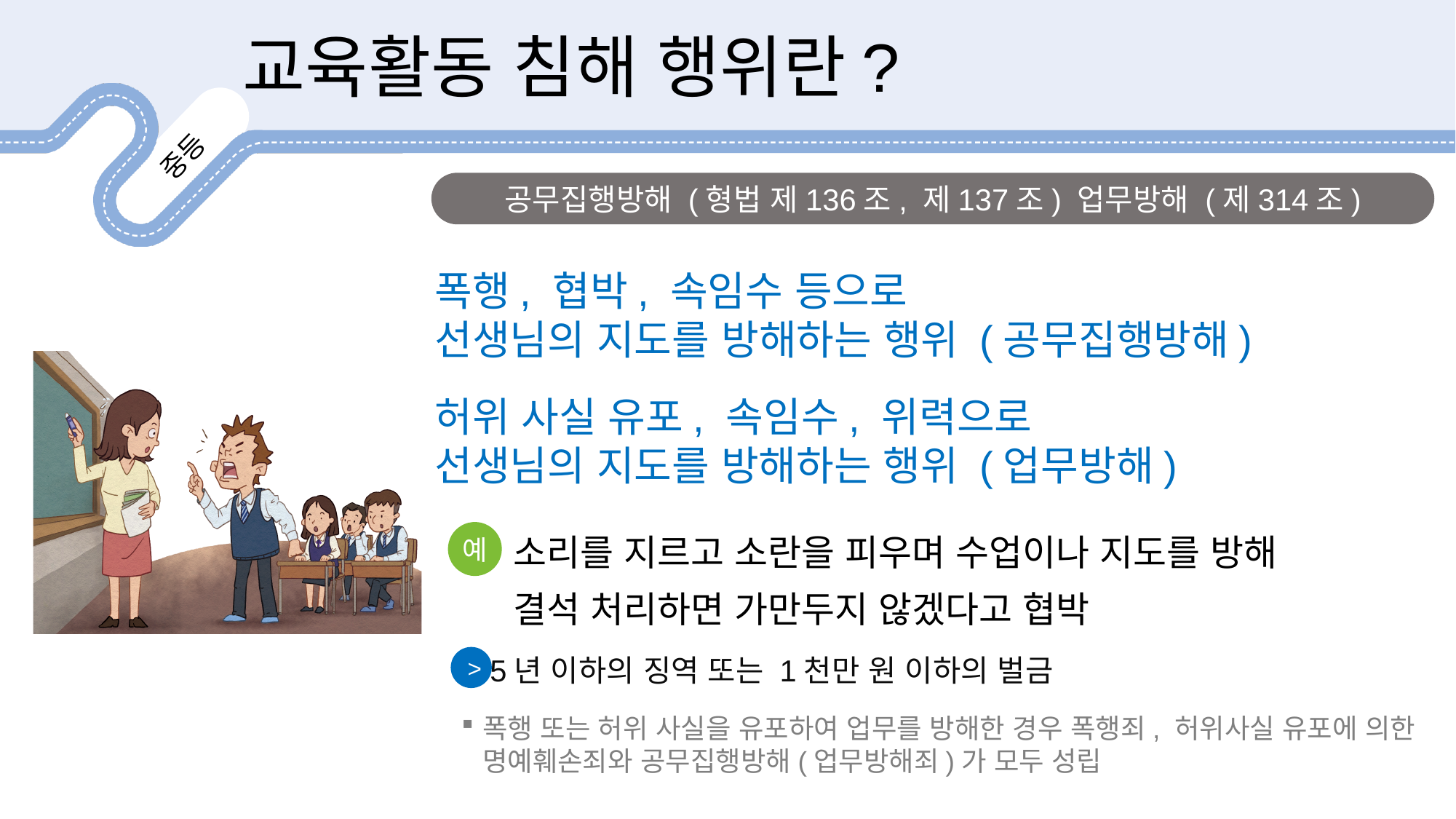

교육활동 침해 행위란?
공무집행방해 (형법 제136조, 제137조) 업무방해 (제314조)
폭행, 협박, 속임수 등으로
선생님의 지도를 방해하는 행위 (공무집행방해)

허위 사실 유포, 속임수, 위력으로
선생님의 지도를 방해하는 행위 (업무방해)
소리를 지르고 소란을 피우며 수업이나 지도를 방해
결석 처리하면 가만두지 않겠다고 협박
예
5년 이하의 징역 또는 1천만 원 이하의 벌금
>
폭행 또는 허위 사실을 유포하여 업무를 방해한 경우 폭행죄, 허위사실 유포에 의한 명예훼손죄와 공무집행방해(업무방해죄)가 모두 성립